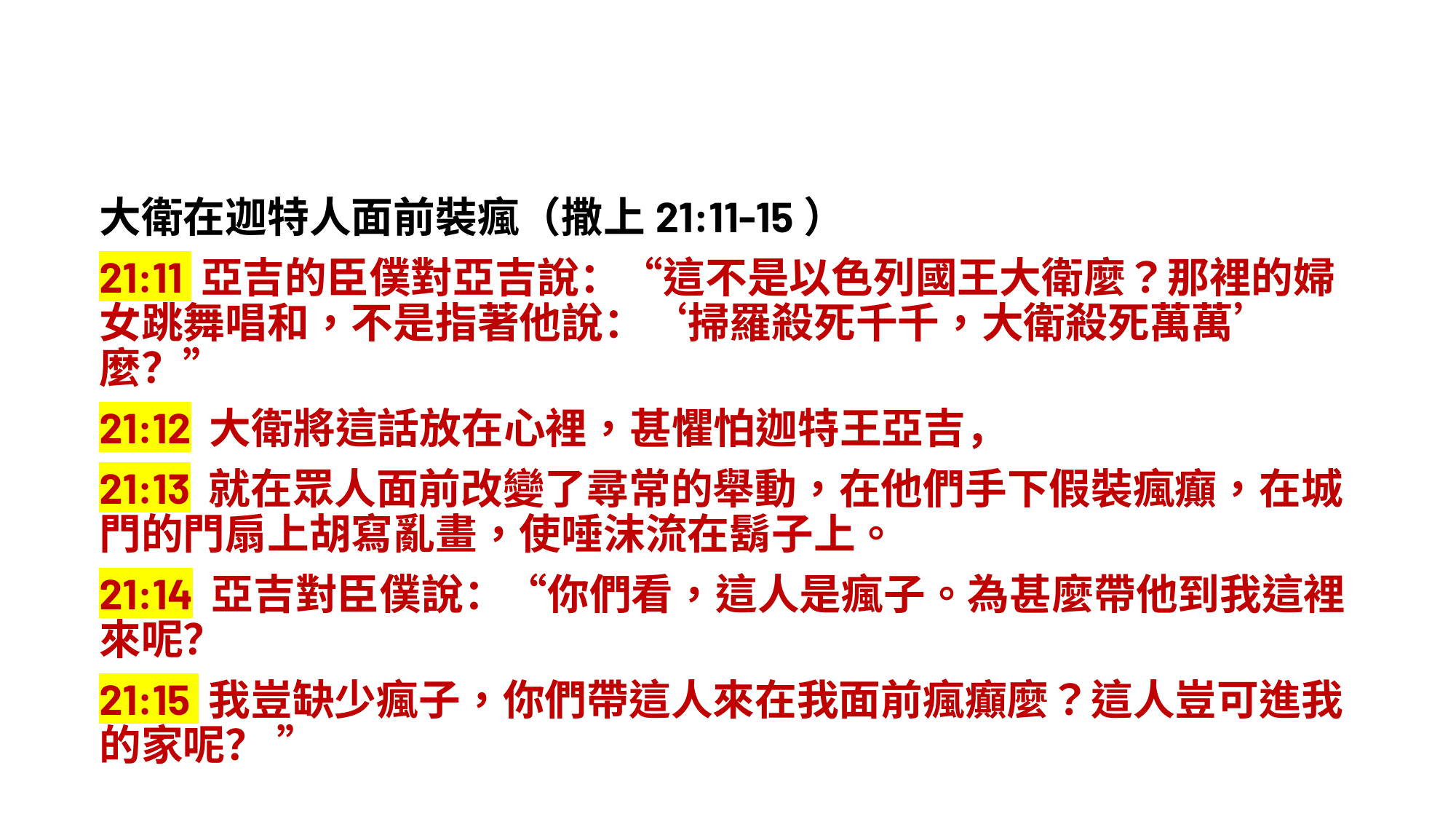

大衛在迦特人面前裝瘋（撒上21:11-15）
21:11 亞吉的臣僕對亞吉說：“這不是以色列國王大衛麼？那裡的婦女跳舞唱和，不是指著他說：‘掃羅殺死千千，大衛殺死萬萬’麼？”
21:12 大衛將這話放在心裡，甚懼怕迦特王亞吉，
21:13 就在眾人面前改變了尋常的舉動，在他們手下假裝瘋癲，在城門的門扇上胡寫亂畫，使唾沫流在鬍子上。
21:14 亞吉對臣僕說：“你們看，這人是瘋子。為甚麼帶他到我這裡來呢？
21:15 我豈缺少瘋子，你們帶這人來在我面前瘋癲麼？這人豈可進我的家呢？ ”